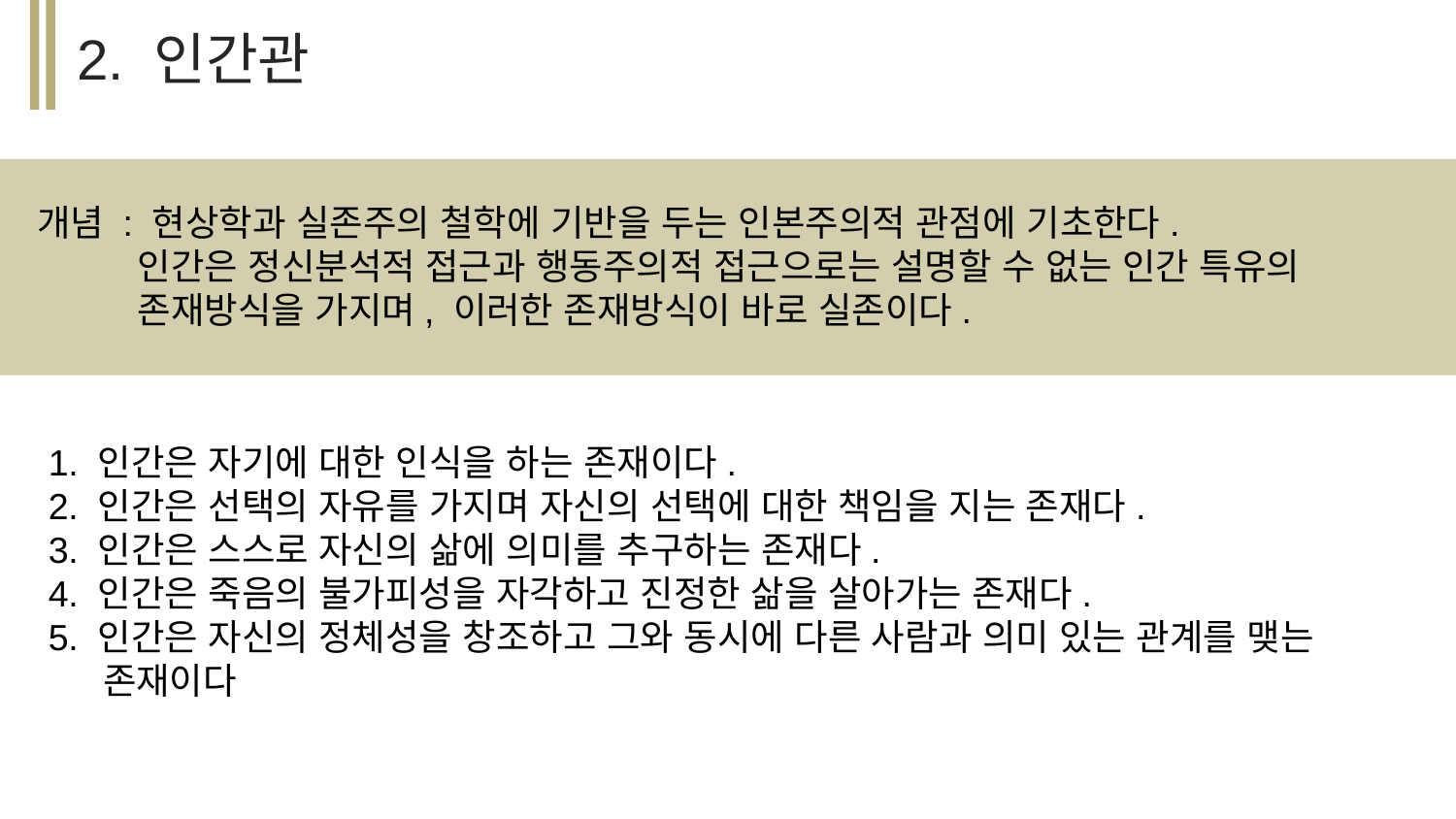

2. 인간관

개념 : 현상학과 실존주의 철학에 기반을 두는 인본주의적 관점에 기초한다.
         인간은 정신분석적 접근과 행동주의적 접근으로는 설명할 수 없는 인간 특유의
         존재방식을 가지며, 이러한 존재방식이 바로 실존이다.
.

1. 인간은 자기에 대한 인식을 하는 존재이다.
2. 인간은 선택의 자유를 가지며 자신의 선택에 대한 책임을 지는 존재다.
3. 인간은 스스로 자신의 삶에 의미를 추구하는 존재다.
4. 인간은 죽음의 불가피성을 자각하고 진정한 삶을 살아가는 존재다.
5. 인간은 자신의 정체성을 창조하고 그와 동시에 다른 사람과 의미 있는 관계를 맺는 존재이다